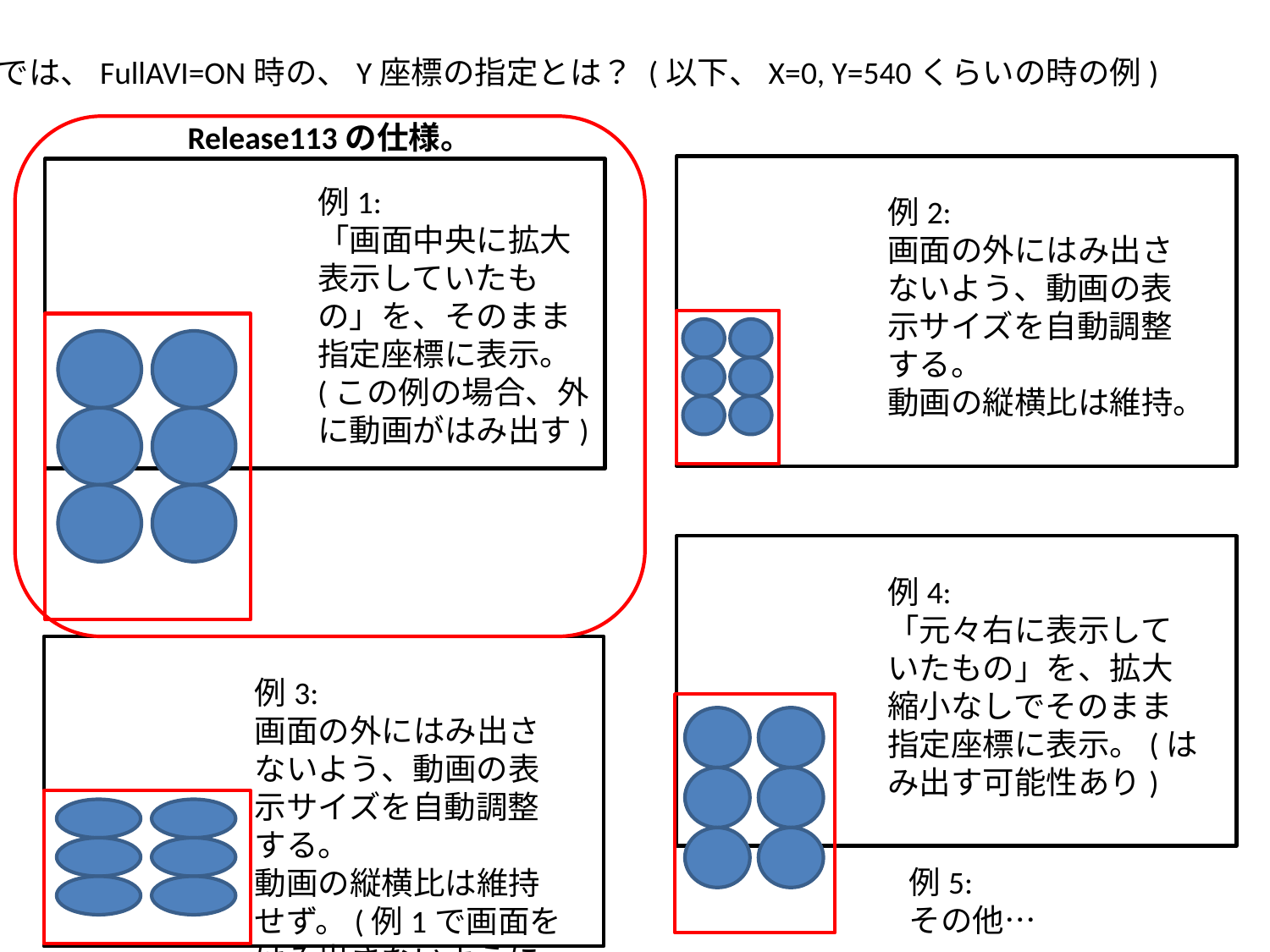

では、FullAVI=ON時の、Y座標の指定とは？ (以下、X=0, Y=540くらいの時の例)
Release113の仕様。

例1:
「画面中央に拡大表示していたもの」を、そのまま指定座標に表示。(この例の場合、外に動画がはみ出す)
例2:
画面の外にはみ出さないよう、動画の表示サイズを自動調整する。
動画の縦横比は維持。

例4:
「元々右に表示していたもの」を、拡大縮小なしでそのまま指定座標に表示。(はみ出す可能性あり)

例3:
画面の外にはみ出さないよう、動画の表示サイズを自動調整する。
動画の縦横比は維持せず。(例1で画面をはみ出さないようにする)

例5:
その他…